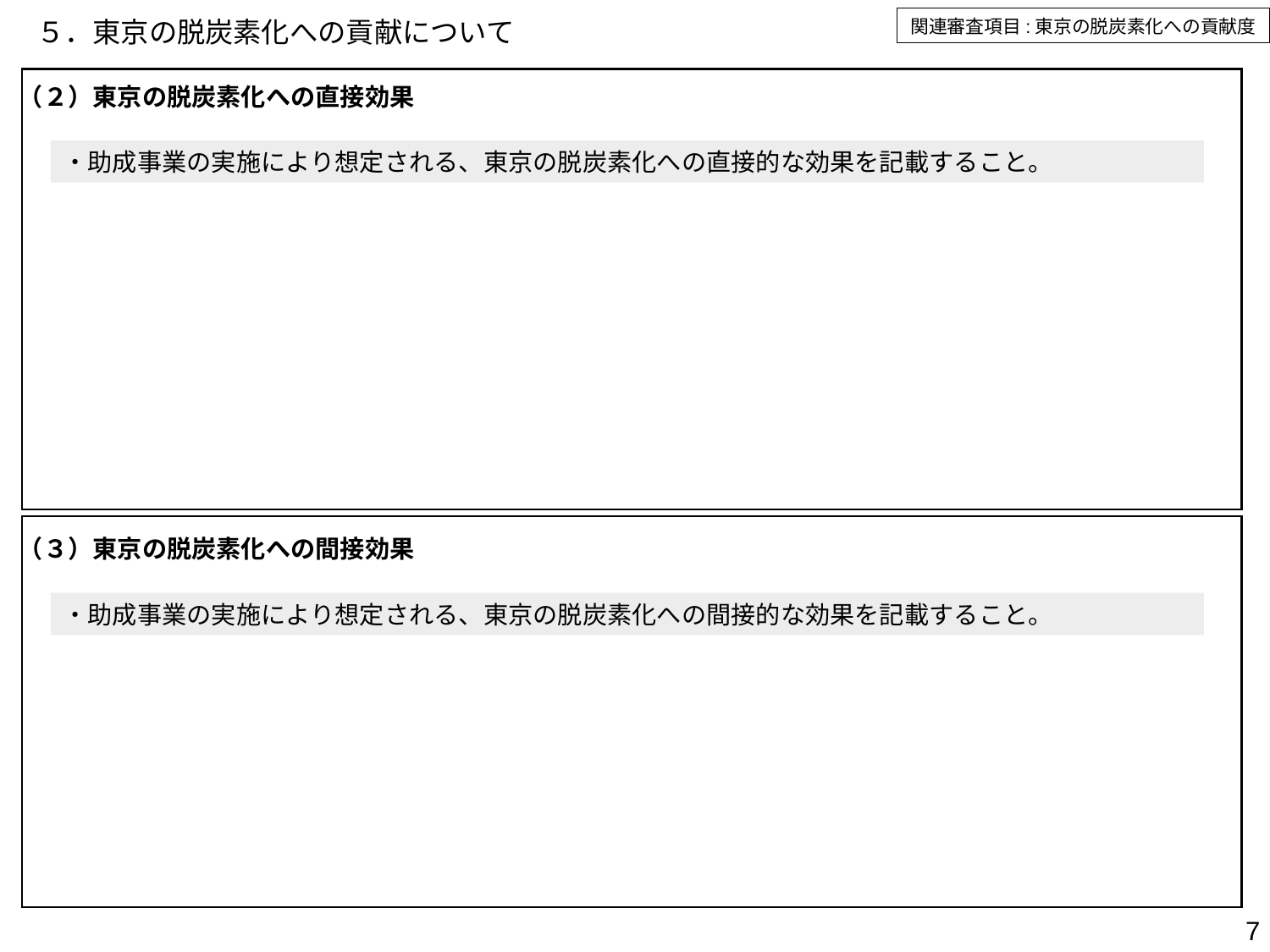

関連審査項目:東京の脱炭素化への貢献度
# ５．東京の脱炭素化への貢献について

（２）東京の脱炭素化への直接効果
・助成事業の実施により想定される、東京の脱炭素化への直接的な効果を記載すること。

（３）東京の脱炭素化への間接効果
・助成事業の実施により想定される、東京の脱炭素化への間接的な効果を記載すること。
7